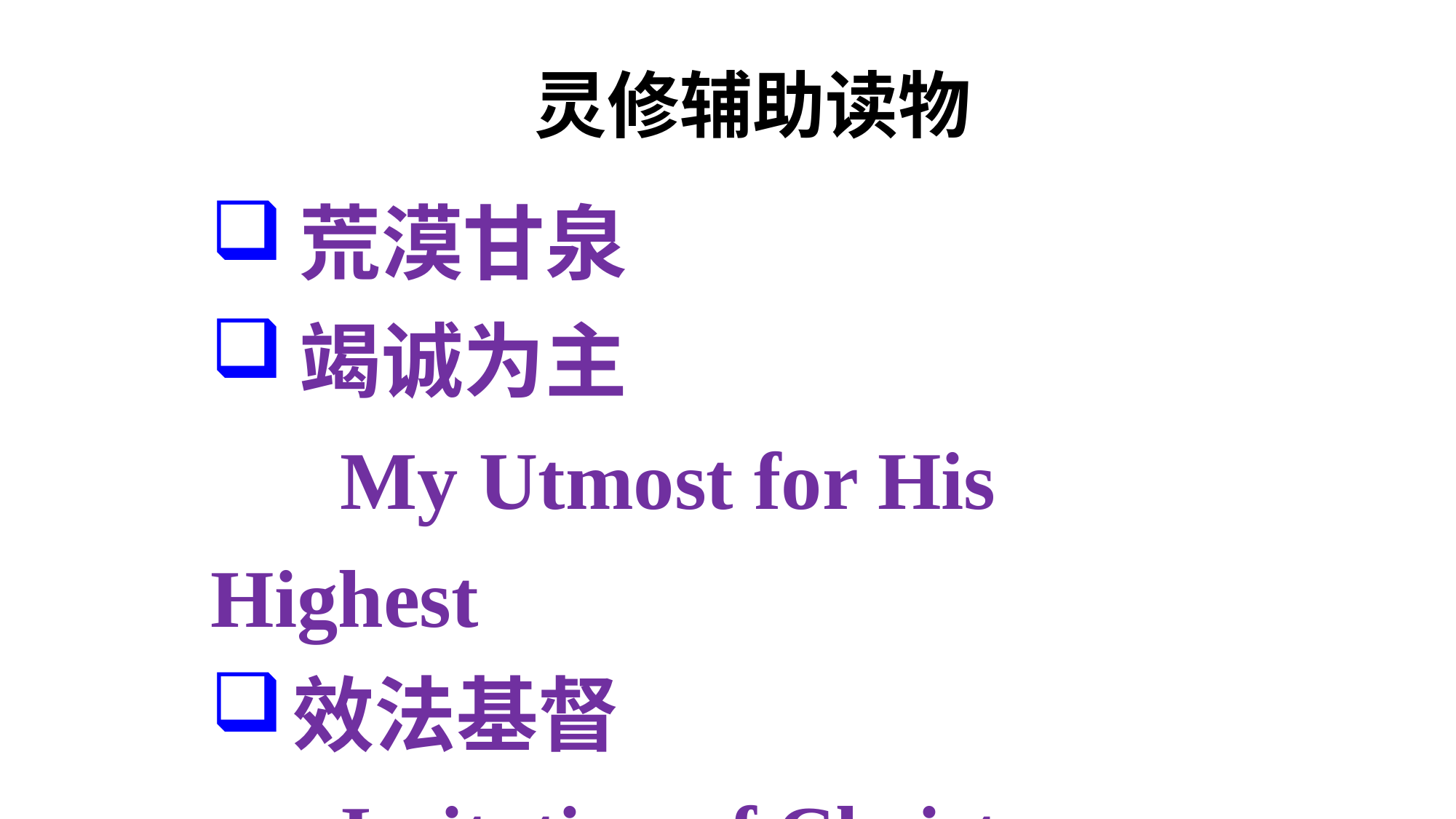

灵修辅助读物
荒漠甘泉
竭诚为主
	 My Utmost for His Highest
效法基督
	 Imitation of Christ